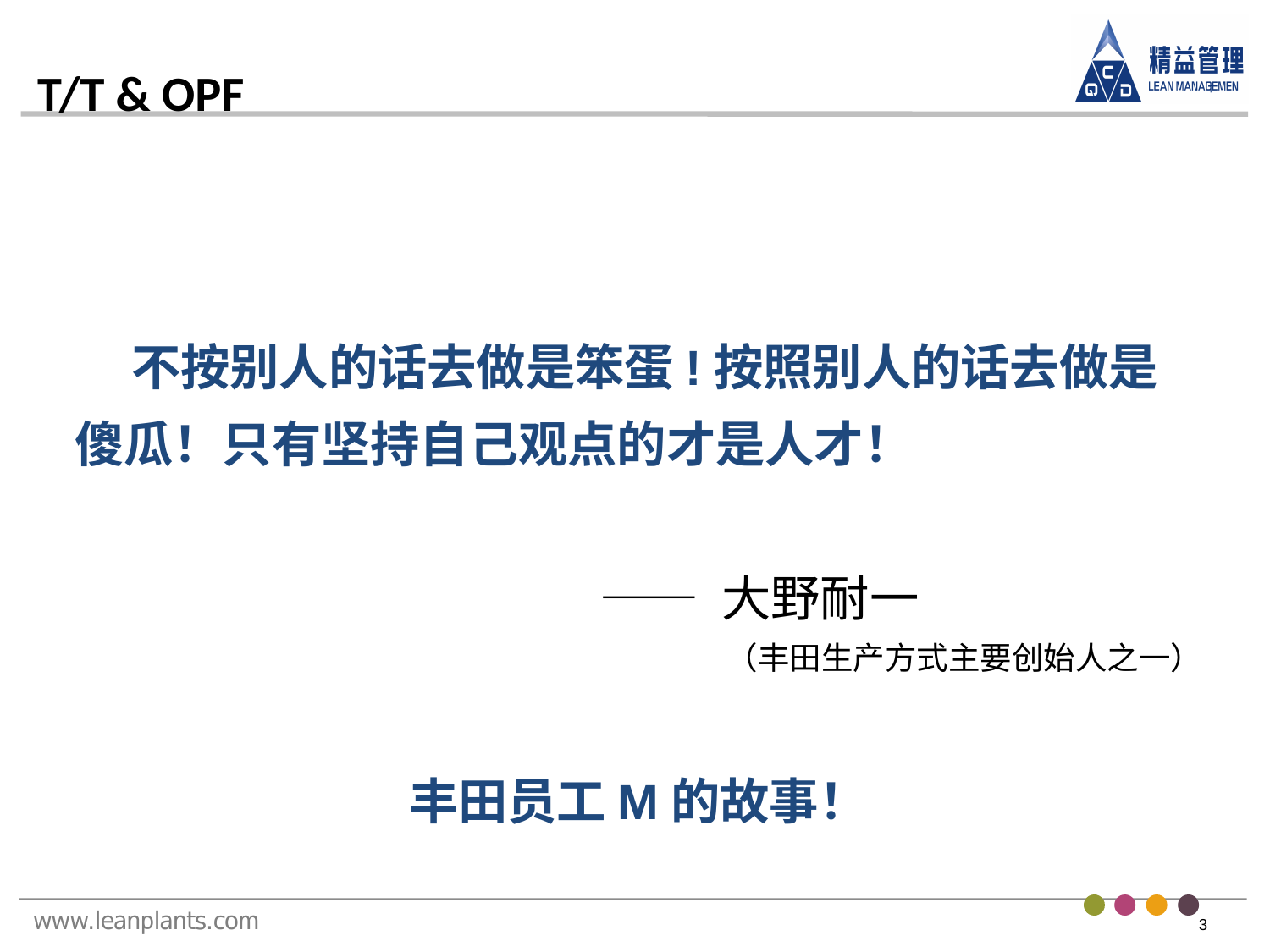

不按别人的话去做是笨蛋!按照别人的话去做是傻瓜！只有坚持自己观点的才是人才！

                      —— 大野耐一
（丰田生产方式主要创始人之一）

丰田员工M的故事！